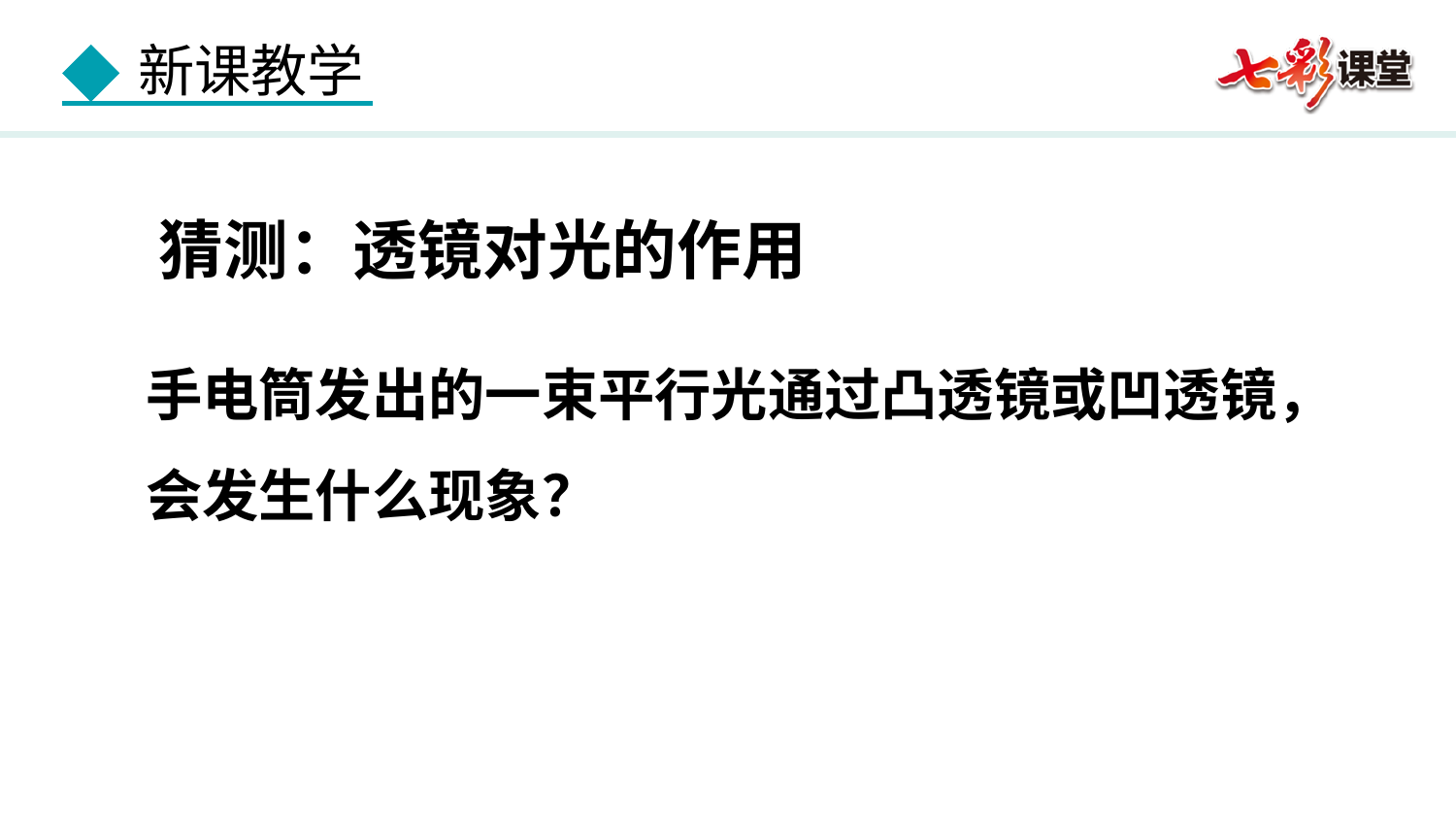

猜测：透镜对光的作用
手电筒发出的一束平行光通过凸透镜或凹透镜，会发生什么现象？